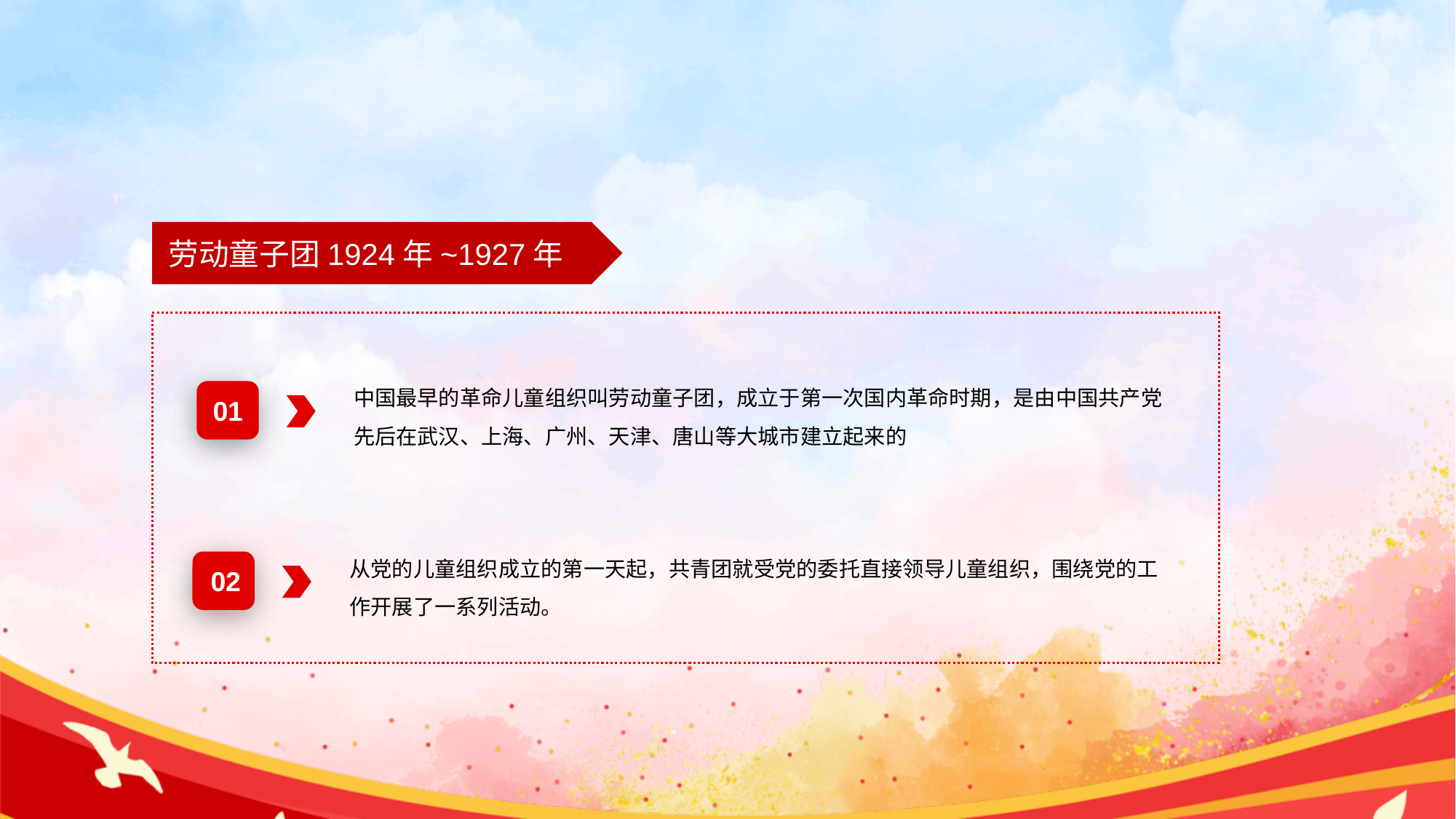

劳动童子团1924年~1927年

中国最早的革命儿童组织叫劳动童子团，成立于第一次国内革命时期，是由中国共产党先后在武汉、上海、广州、天津、唐山等大城市建立起来的

01

从党的儿童组织成立的第一天起，共青团就受党的委托直接领导儿童组织，围绕党的工作开展了一系列活动。

02